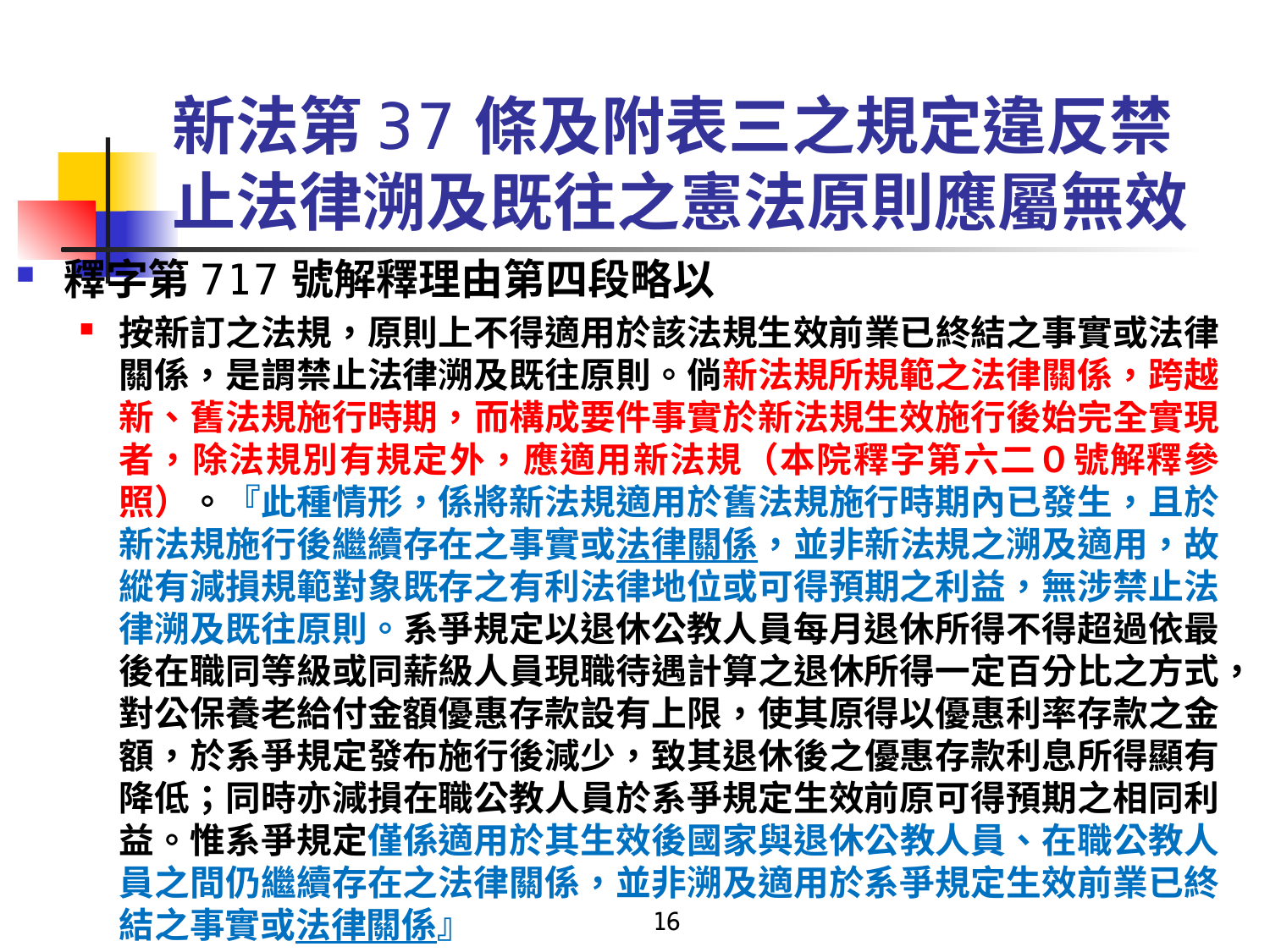

# 新法第37條及附表三之規定違反禁止法律溯及既往之憲法原則應屬無效
釋字第717號解釋理由第四段略以
按新訂之法規，原則上不得適用於該法規生效前業已終結之事實或法律關係，是謂禁止法律溯及既往原則。倘新法規所規範之法律關係，跨越新、舊法規施行時期，而構成要件事實於新法規生效施行後始完全實現者，除法規別有規定外，應適用新法規（本院釋字第六二０號解釋參照）。『此種情形，係將新法規適用於舊法規施行時期內已發生，且於新法規施行後繼續存在之事實或法律關係，並非新法規之溯及適用，故縱有減損規範對象既存之有利法律地位或可得預期之利益，無涉禁止法律溯及既往原則。系爭規定以退休公教人員每月退休所得不得超過依最後在職同等級或同薪級人員現職待遇計算之退休所得一定百分比之方式，對公保養老給付金額優惠存款設有上限，使其原得以優惠利率存款之金額，於系爭規定發布施行後減少，致其退休後之優惠存款利息所得顯有降低；同時亦減損在職公教人員於系爭規定生效前原可得預期之相同利益。惟系爭規定僅係適用於其生效後國家與退休公教人員、在職公教人員之間仍繼續存在之法律關係，並非溯及適用於系爭規定生效前業已終結之事實或法律關係』

16